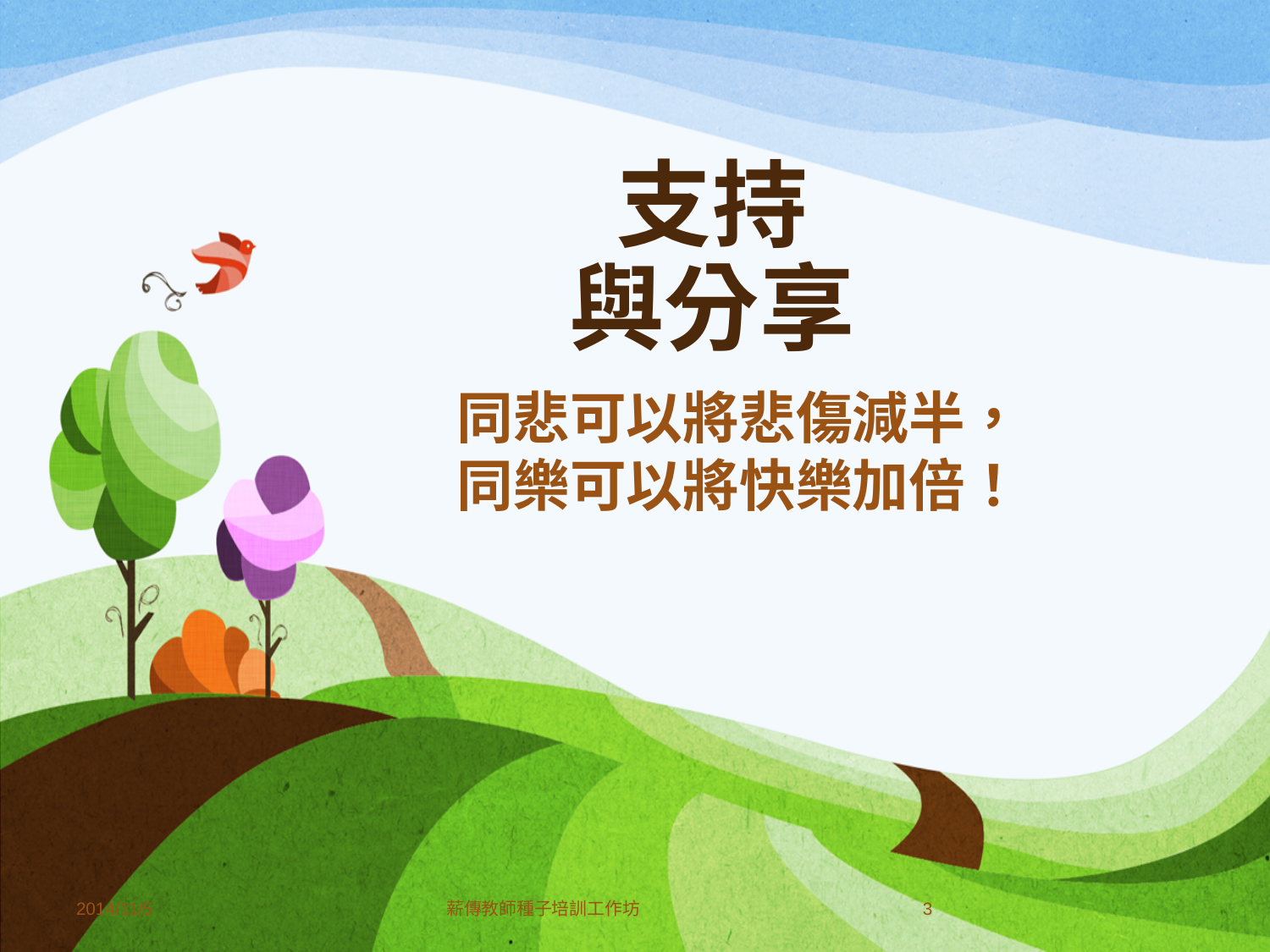

# 支持 與分享
同悲可以將悲傷減半，
同樂可以將快樂加倍！
2014/11/5
薪傳教師種子培訓工作坊
3